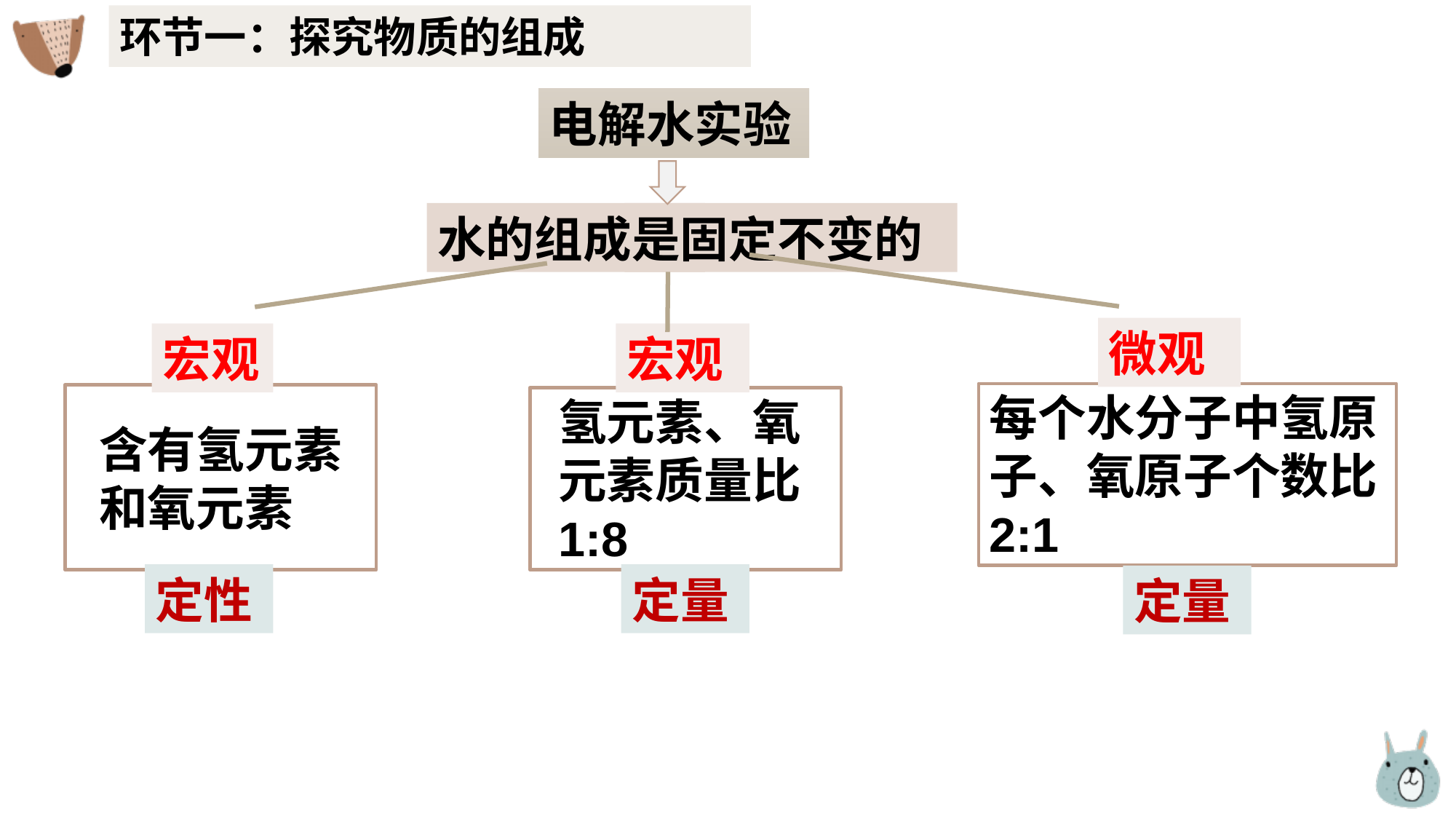

环节一：探究物质的组成
电解水实验

水
水的组成是固定不变的
微观
宏观
宏观
每个水分子中氢原子、氧原子个数比2:1
含有氢元素和氧元素
氢元素、氧元素质量比1:8
定性
定量
定量